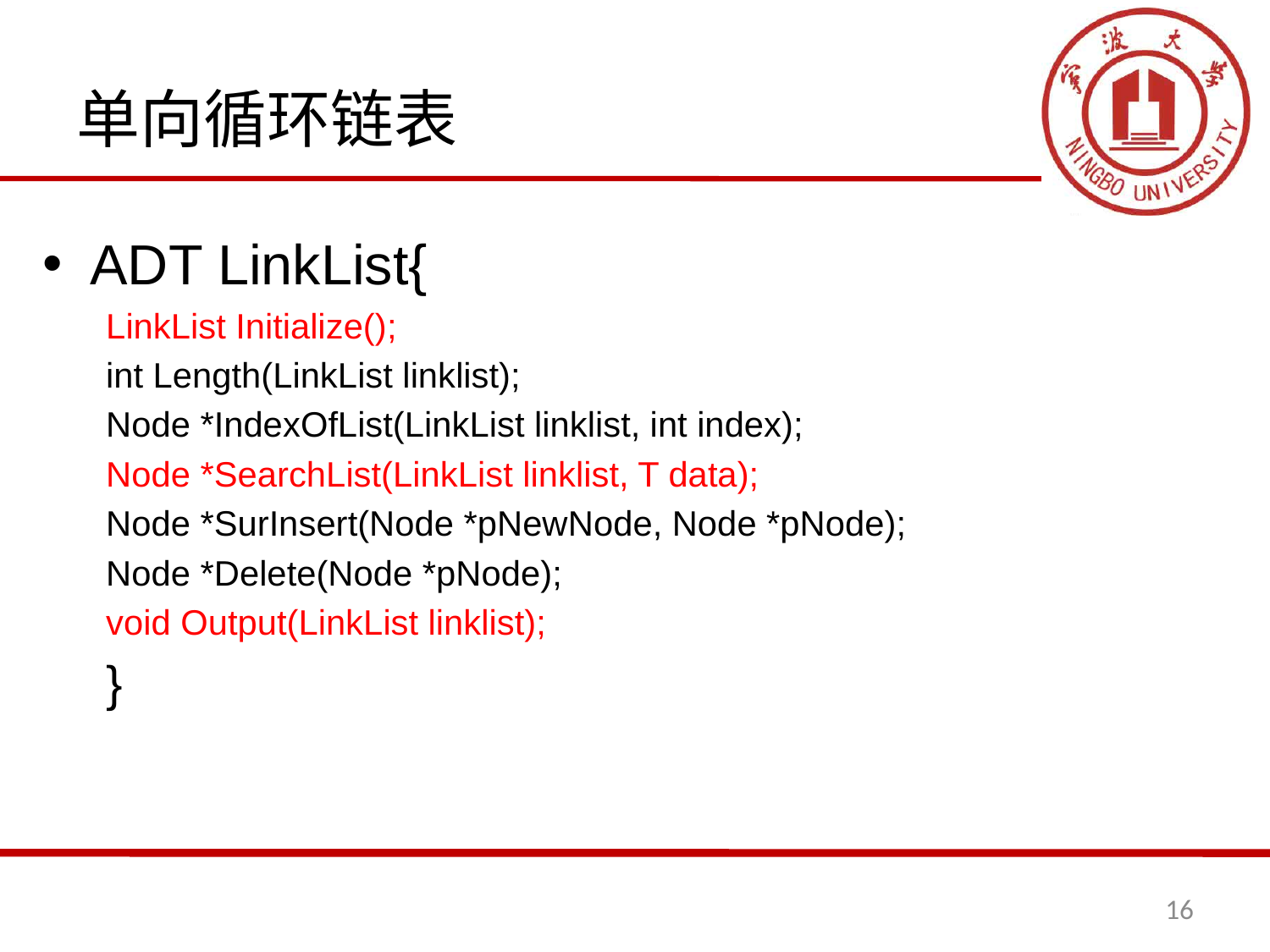

# 单向循环链表
ADT LinkList{
LinkList Initialize();
int Length(LinkList linklist);
Node *IndexOfList(LinkList linklist, int index);
Node *SearchList(LinkList linklist, T data);
Node *SurInsert(Node *pNewNode, Node *pNode);
Node *Delete(Node *pNode);
void Output(LinkList linklist);
}
16